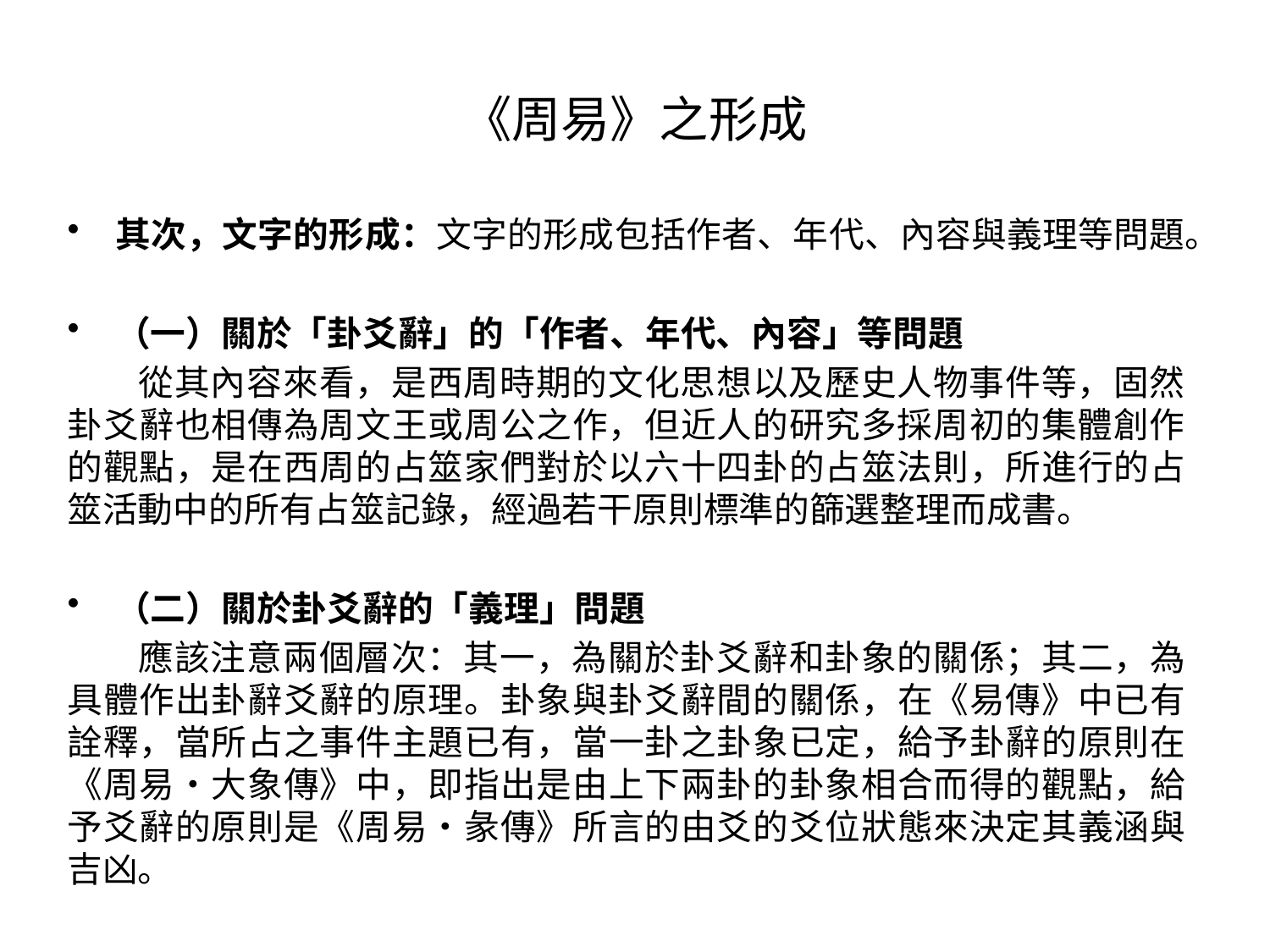

# 《周易》之形成
其次，文字的形成：文字的形成包括作者、年代、內容與義理等問題。

（一）關於「卦爻辭」的「作者、年代、內容」等問題
       從其內容來看，是西周時期的文化思想以及歷史人物事件等，固然卦爻辭也相傳為周文王或周公之作，但近人的研究多採周初的集體創作的觀點，是在西周的占筮家們對於以六十四卦的占筮法則，所進行的占筮活動中的所有占筮記錄，經過若干原則標準的篩選整理而成書。

（二）關於卦爻辭的「義理」問題
       應該注意兩個層次：其一，為關於卦爻辭和卦象的關係；其二，為具體作出卦辭爻辭的原理。卦象與卦爻辭間的關係，在《易傳》中已有詮釋，當所占之事件主題已有，當一卦之卦象已定，給予卦辭的原則在《周易‧大象傳》中，即指出是由上下兩卦的卦象相合而得的觀點，給予爻辭的原則是《周易‧彖傳》所言的由爻的爻位狀態來決定其義涵與吉凶。